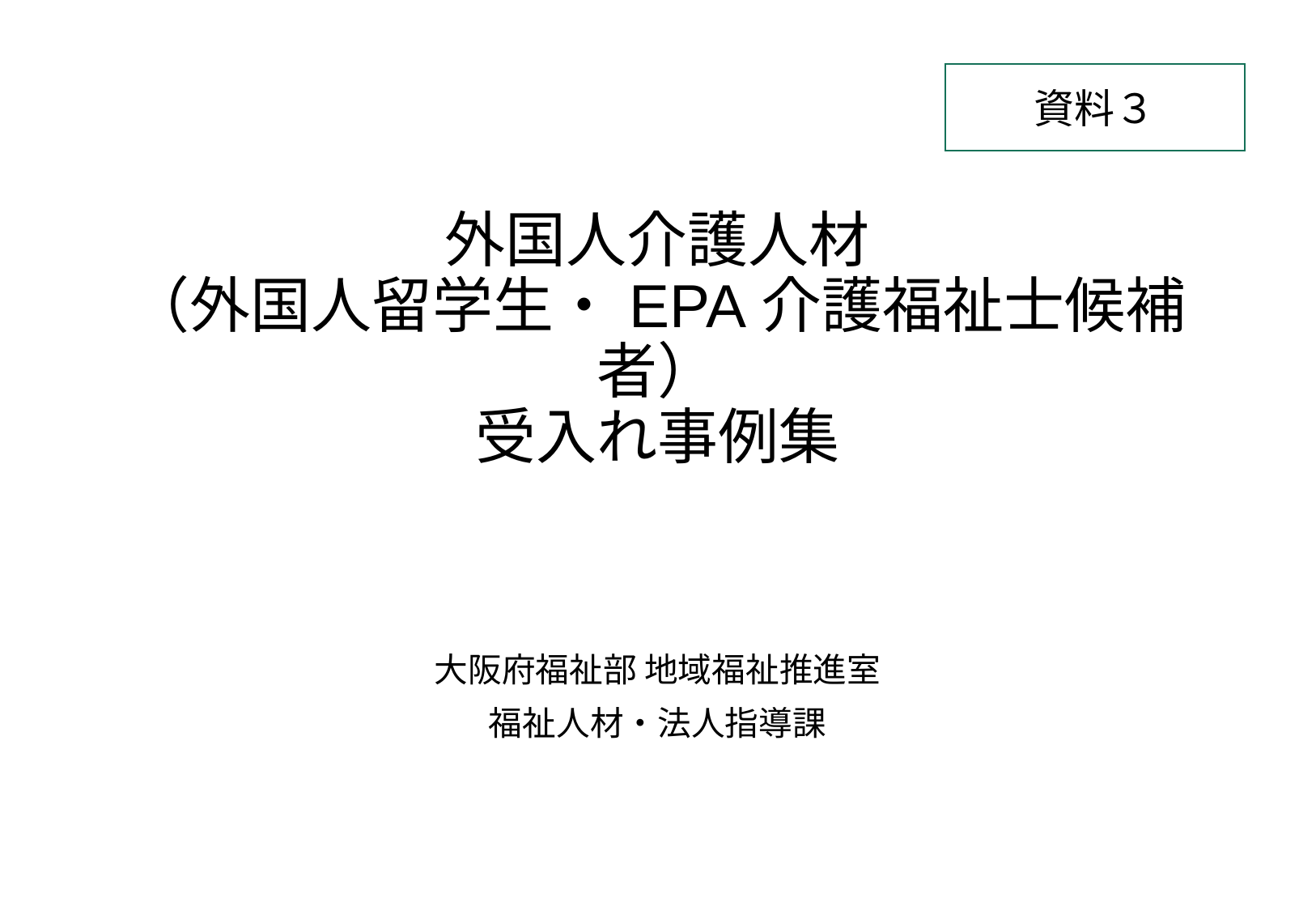

資料３
# 外国人介護人材 （外国人留学生・EPA介護福祉士候補者） 受入れ事例集
大阪府福祉部 地域福祉推進室
福祉人材・法人指導課